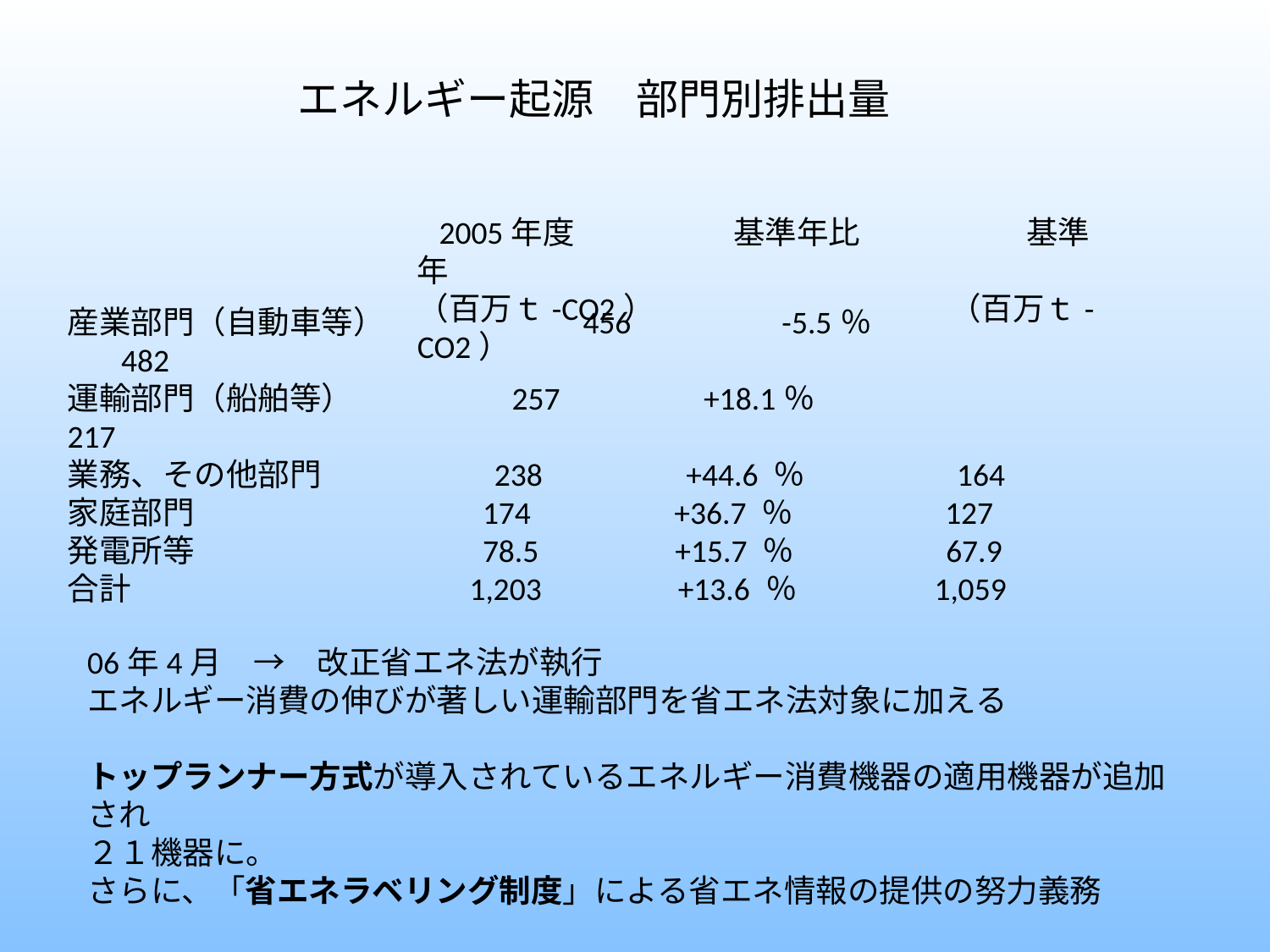

エネルギー起源　部門別排出量
   2005年度　　　　　基準年比　　　　　 基準年
（百万ｔ-CO2）                                         （百万ｔ-CO2）
産業部門（自動車等）　　　　　　456                     -5.5％　　　　　　   　482
運輸部門（船舶等）                     257                    +18.1％　　　　　　    217
業務、その他部門                       238                    +44.6 ％                    164
家庭部門                                       174                    +36.7 ％                    127
発電所等                                       78.5                   +15.7 ％                    67.9
合計                                              1,203                   +13.6 ％                  1,059
06年4月　→　改正省エネ法が執行
エネルギー消費の伸びが著しい運輸部門を省エネ法対象に加える

トップランナー方式が導入されているエネルギー消費機器の適用機器が追加され
２１機器に。
さらに、「省エネラベリング制度」による省エネ情報の提供の努力義務